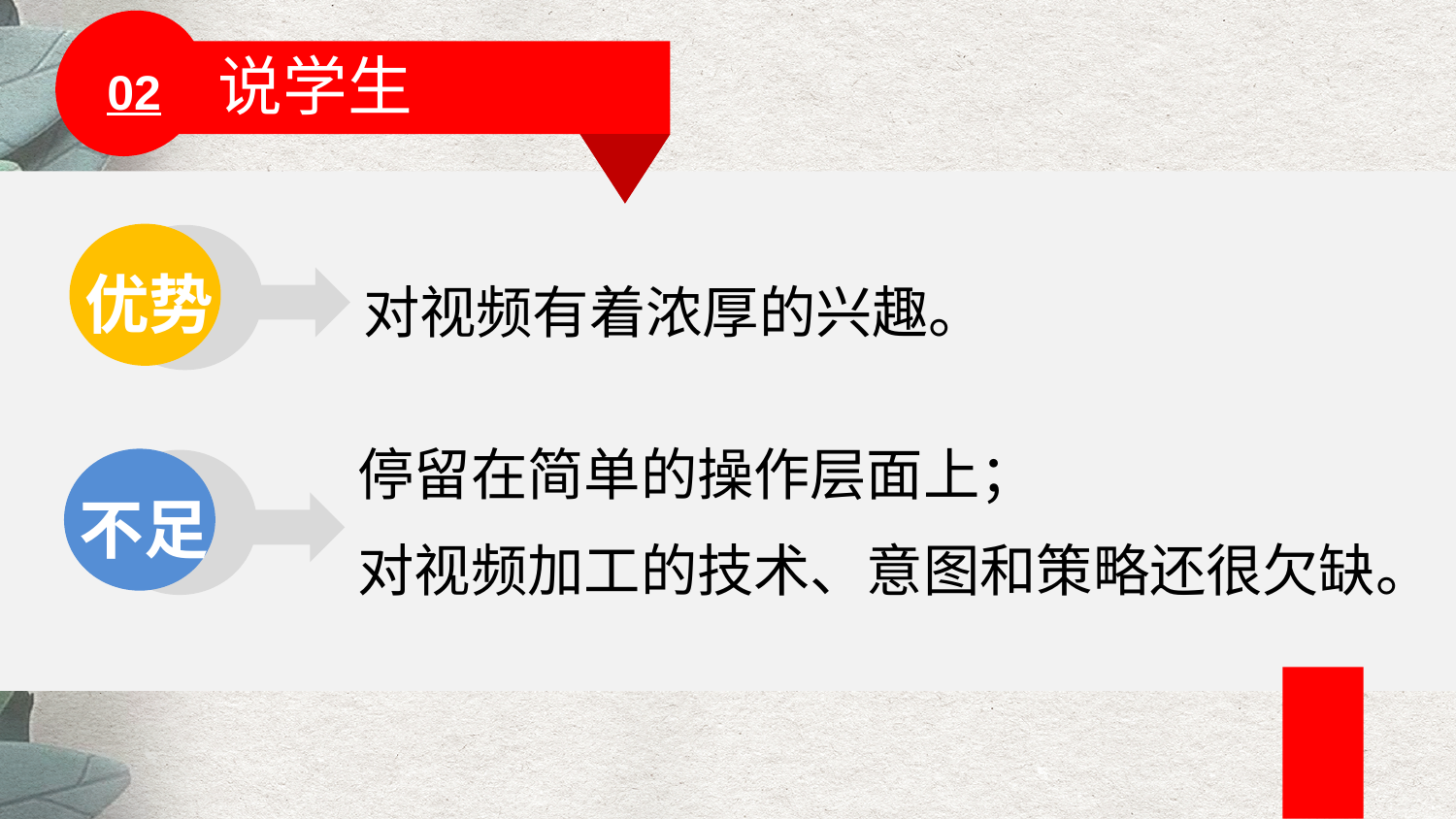

说学生

02

优势
对视频有着浓厚的兴趣。

停留在简单的操作层面上；
对视频加工的技术、意图和策略还很欠缺。

不足